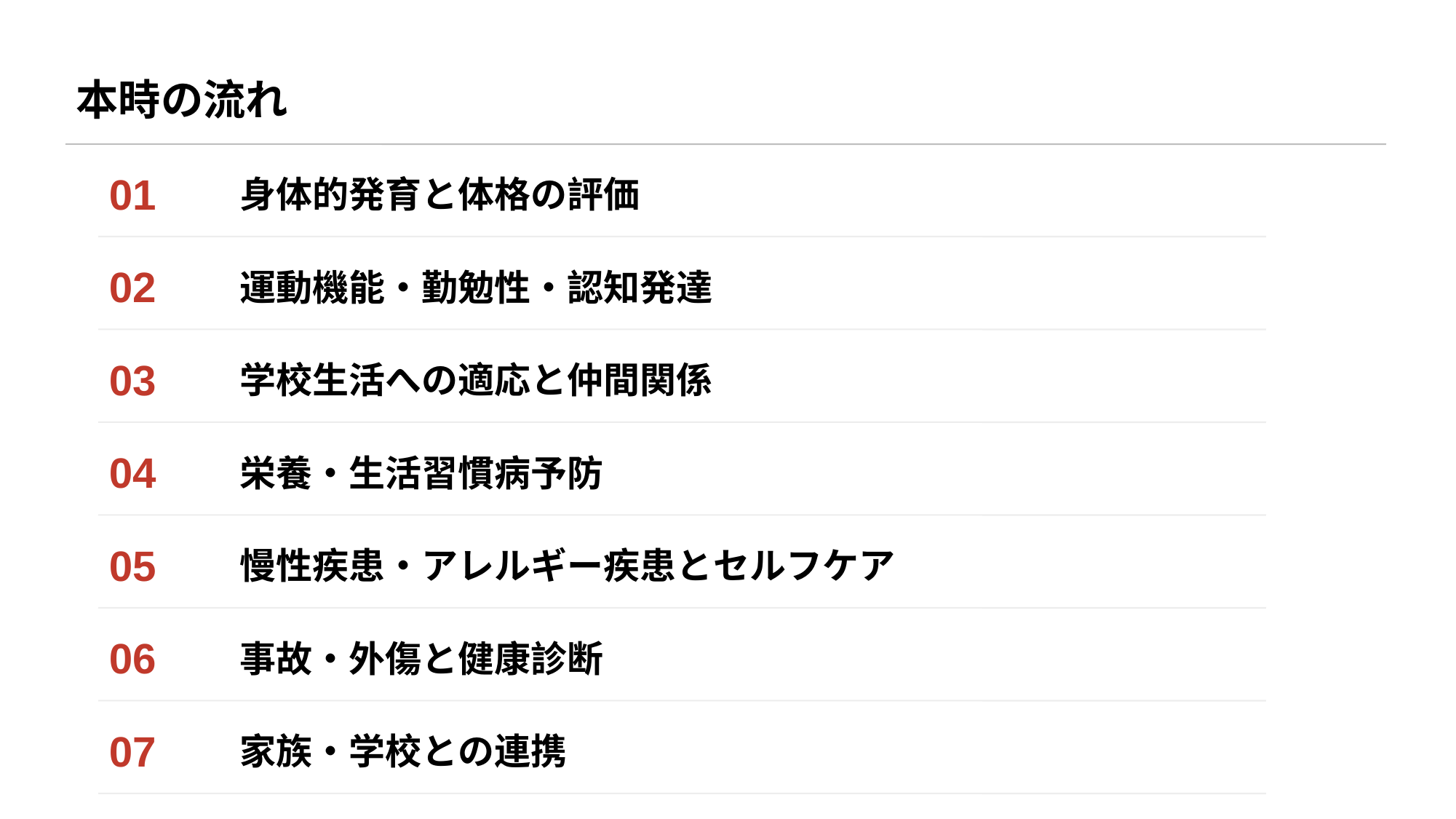

本時の流れ

01
身体的発育と体格の評価

02
運動機能・勤勉性・認知発達

03
学校生活への適応と仲間関係

04
栄養・生活習慣病予防

05
慢性疾患・アレルギー疾患とセルフケア

06
事故・外傷と健康診断

07
家族・学校との連携